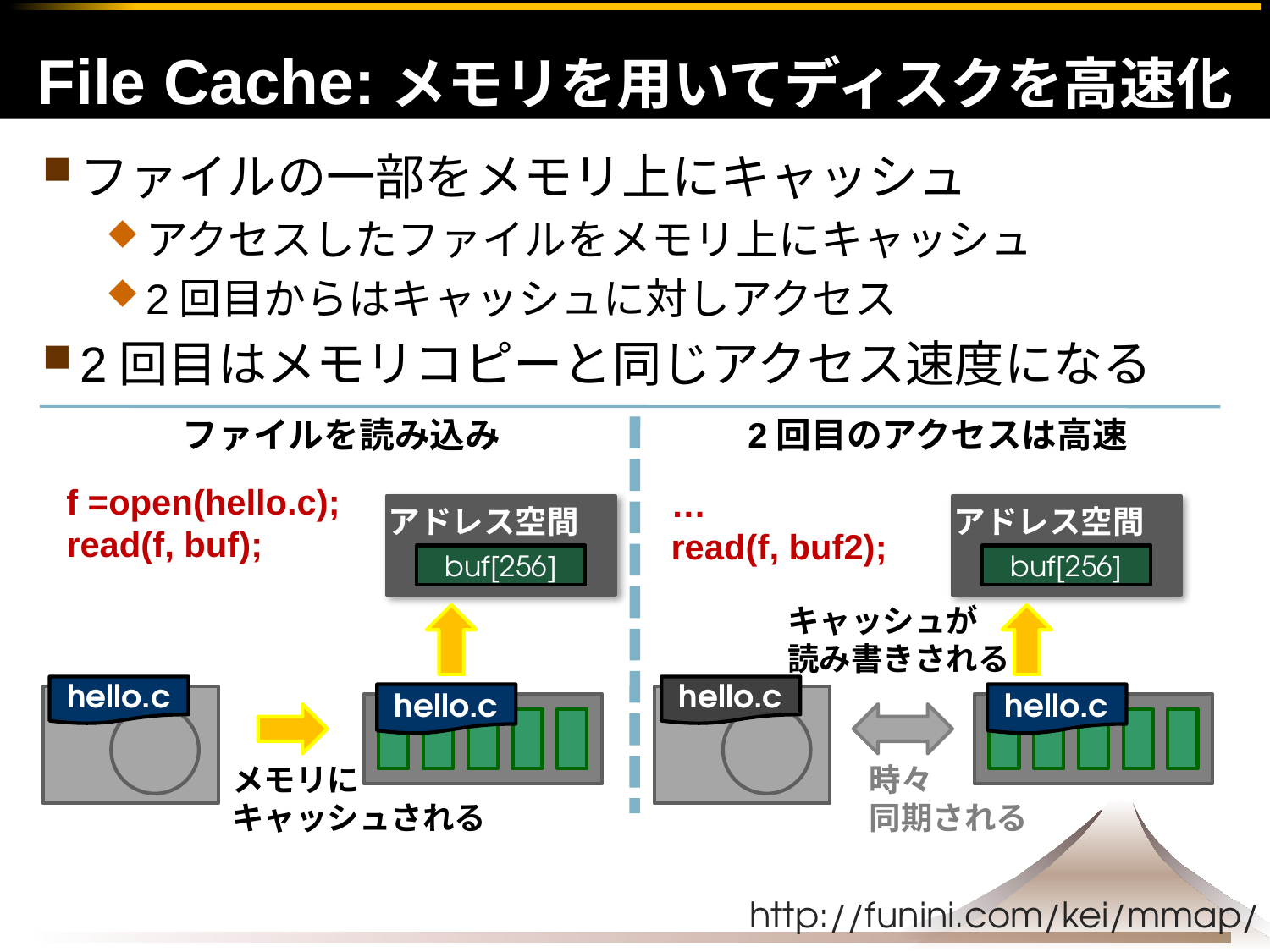

# File Cache:メモリを用いてディスクを高速化
ファイルの一部をメモリ上にキャッシュ
アクセスしたファイルをメモリ上にキャッシュ
2回目からはキャッシュに対しアクセス
2回目はメモリコピーと同じアクセス速度になる
ファイルを読み込み
2回目のアクセスは高速
f =open(hello.c);
read(f, buf);

…
read(f, buf2);

アドレス空間
アドレス空間

buf[256]
buf[256]
キャッシュが
読み書きされる

hello.c
hello.c
hello.c
hello.c

メモリに
キャッシュされる
時々
同期される